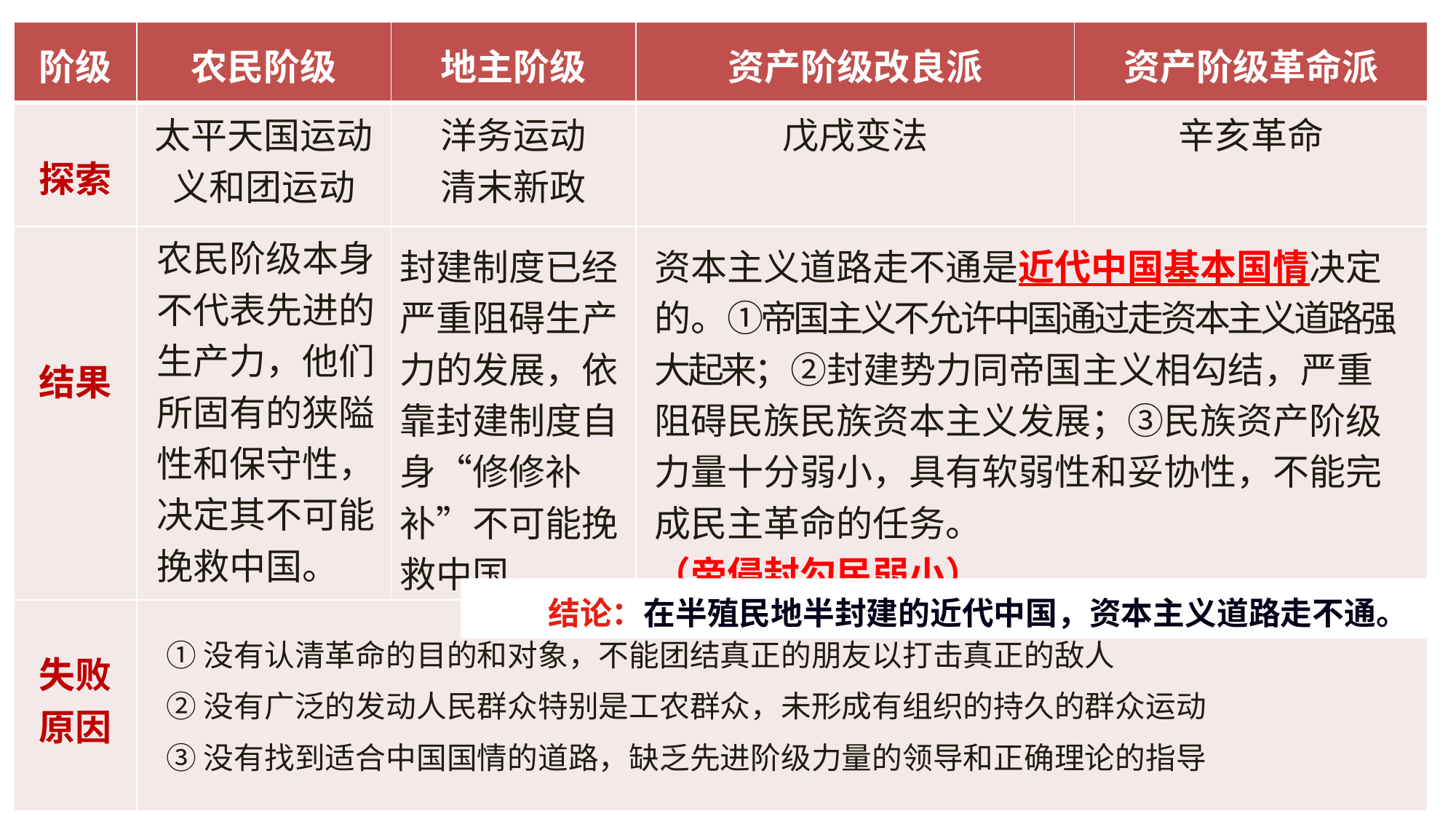

| 阶级 | 农民阶级 | 地主阶级 | 资产阶级改良派 | 资产阶级革命派 |
| --- | --- | --- | --- | --- |
| 探索 | 太平天国运动 义和团运动 | 洋务运动 清末新政 | 戊戌变法 | 辛亥革命 |
| 结果 |  |  |  |  |
| 失败原因 |  |  |  |  |
农民阶级本身不代表先进的生产力，他们所固有的狭隘性和保守性，决定其不可能挽救中国。

封建制度已经严重阻碍生产力的发展，依靠封建制度自身“修修补补”不可能挽救中国。
资本主义道路走不通是近代中国基本国情决定的。①帝国主义不允许中国通过走资本主义道路强大起来；②封建势力同帝国主义相勾结，严重阻碍民族民族资本主义发展；③民族资产阶级力量十分弱小，具有软弱性和妥协性，不能完成民主革命的任务。
（帝侵封勾民弱小）

结论：在半殖民地半封建的近代中国，资本主义道路走不通。
①没有认清革命的目的和对象，不能团结真正的朋友以打击真正的敌人
②没有广泛的发动人民群众特别是工农群众，未形成有组织的持久的群众运动
③没有找到适合中国国情的道路，缺乏先进阶级力量的领导和正确理论的指导